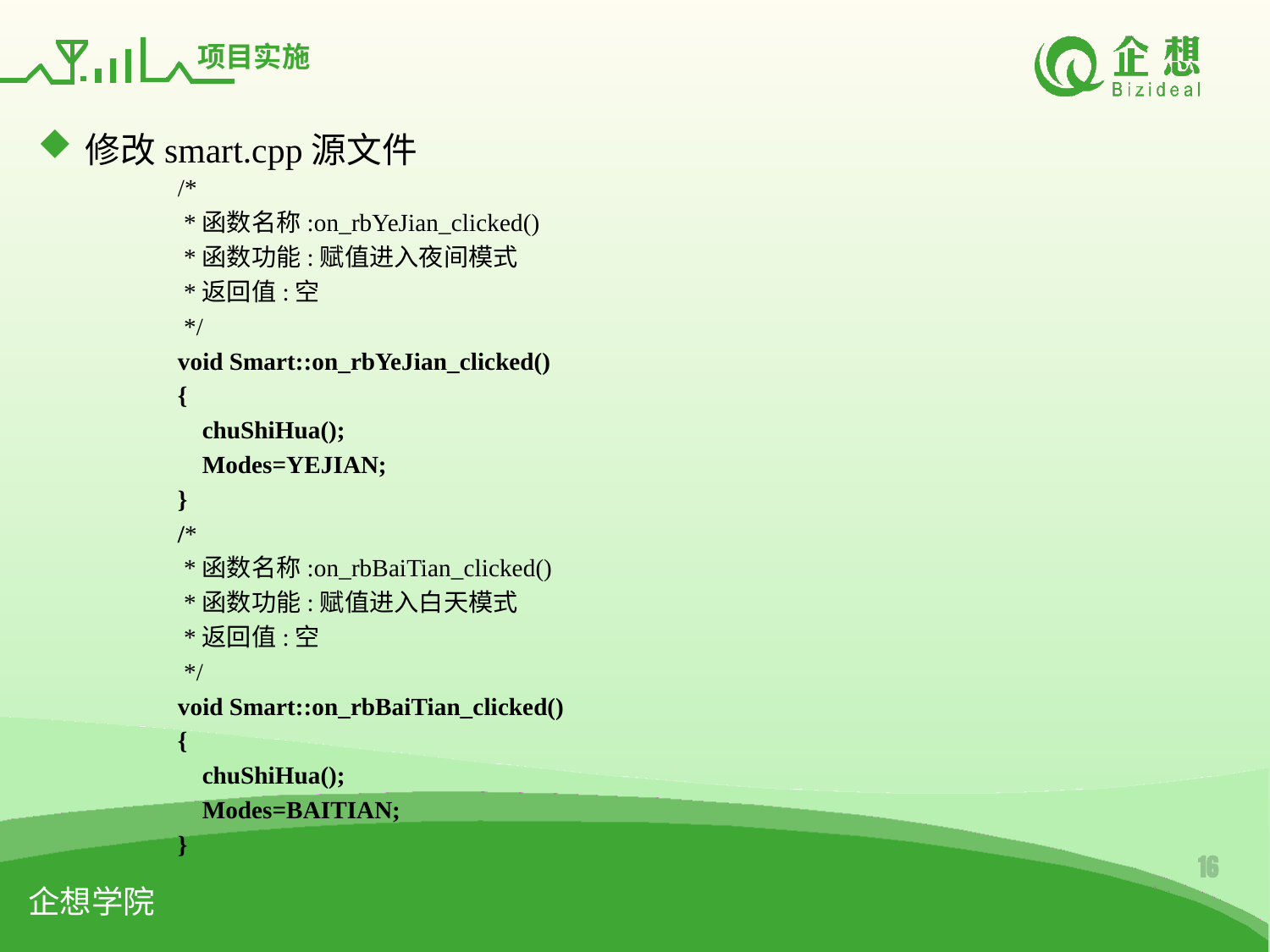

# 项目实施
修改smart.cpp源文件
/*
 *函数名称:on_rbYeJian_clicked()
 *函数功能:赋值进入夜间模式
 *返回值:空
 */
void Smart::on_rbYeJian_clicked()
{
    chuShiHua();
    Modes=YEJIAN;
}
/*
 *函数名称:on_rbBaiTian_clicked()
 *函数功能:赋值进入白天模式
 *返回值:空
 */
void Smart::on_rbBaiTian_clicked()
{
    chuShiHua();
    Modes=BAITIAN;
}
16